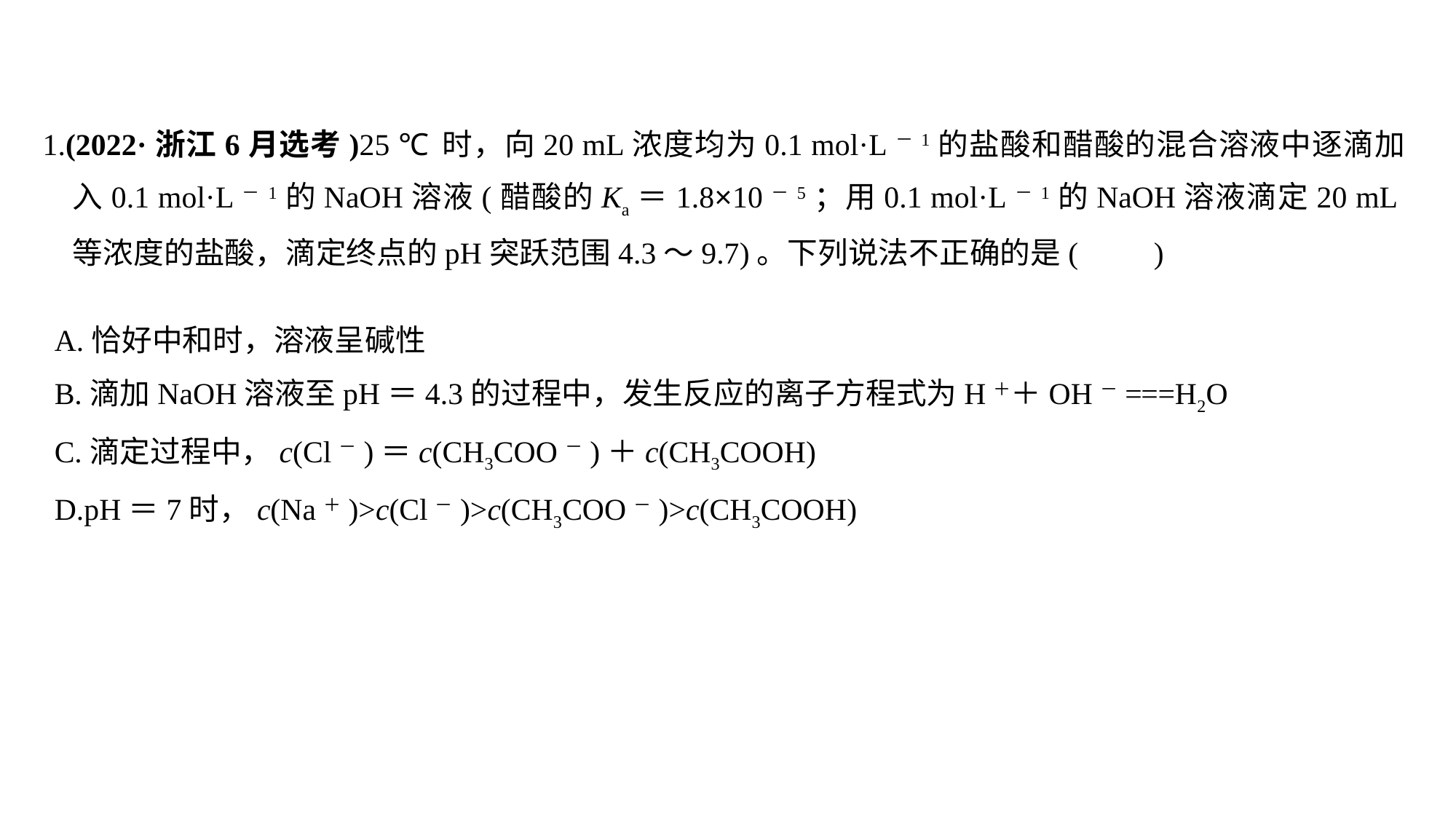

1.(2022·浙江6月选考)25 ℃时，向20 mL浓度均为0.1 mol·L－1的盐酸和醋酸的混合溶液中逐滴加入0.1 mol·L－1的NaOH溶液(醋酸的Ka＝1.8×10－5；用0.1 mol·L－1的NaOH溶液滴定20 mL等浓度的盐酸，滴定终点的pH突跃范围4.3～9.7)。下列说法不正确的是(　　)
A.恰好中和时，溶液呈碱性
B.滴加NaOH溶液至pH＝4.3的过程中，发生反应的离子方程式为H＋＋OH－===H2O
C.滴定过程中，c(Cl－)＝c(CH3COO－)＋c(CH3COOH)
D.pH＝7时，c(Na＋)>c(Cl－)>c(CH3COO－)>c(CH3COOH)